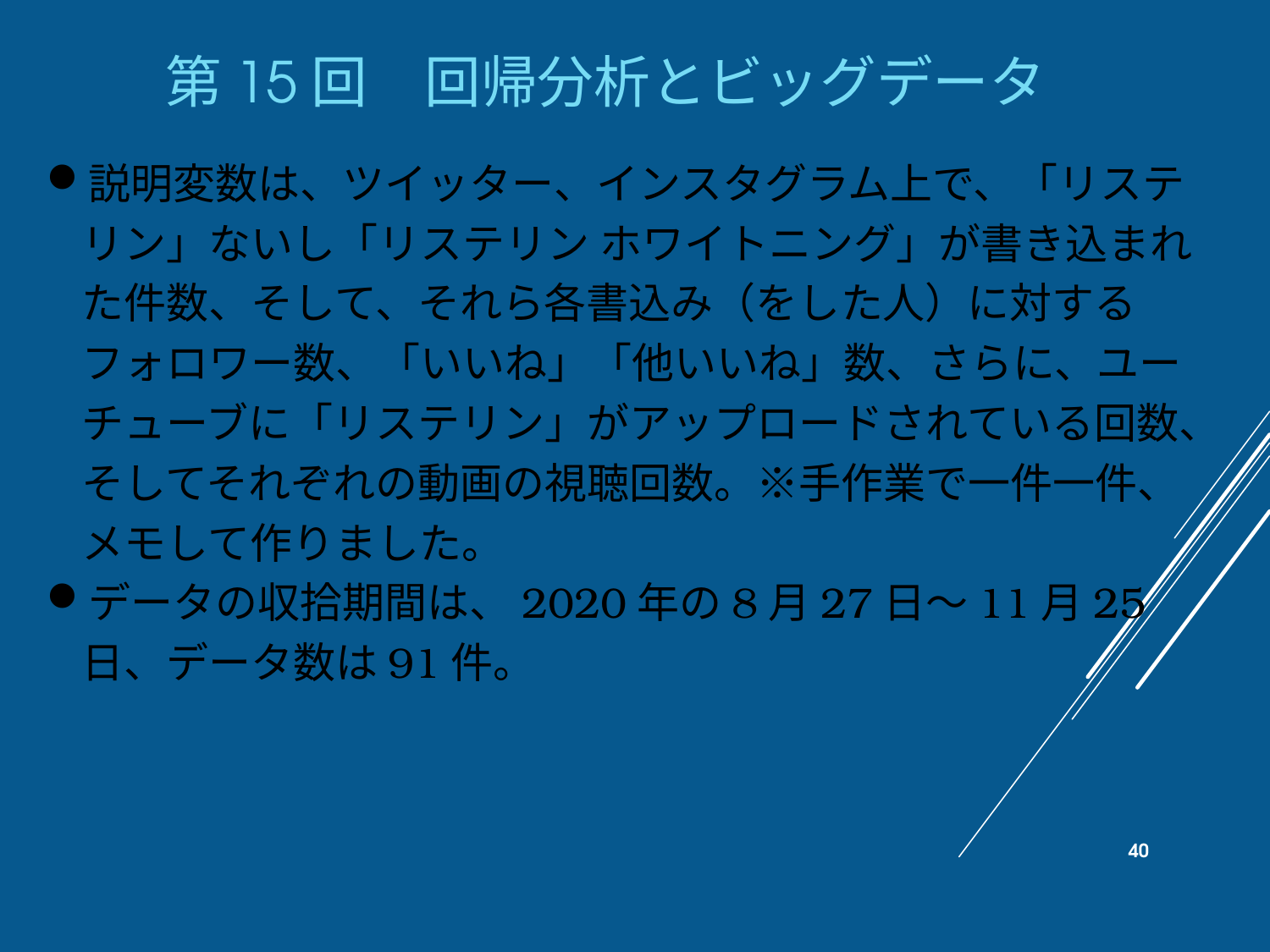

第15回　回帰分析とビッグデータ
説明変数は、ツイッター、インスタグラム上で、「リステリン」ないし「リステリン ホワイトニング」が書き込まれた件数、そして、それら各書込み（をした人）に対するフォロワー数、「いいね」「他いいね」数、さらに、ユーチューブに「リステリン」がアップロードされている回数、そしてそれぞれの動画の視聴回数。※手作業で一件一件、メモして作りました。
データの収拾期間は、2020年の8月27日～11月25日、データ数は91件。
40